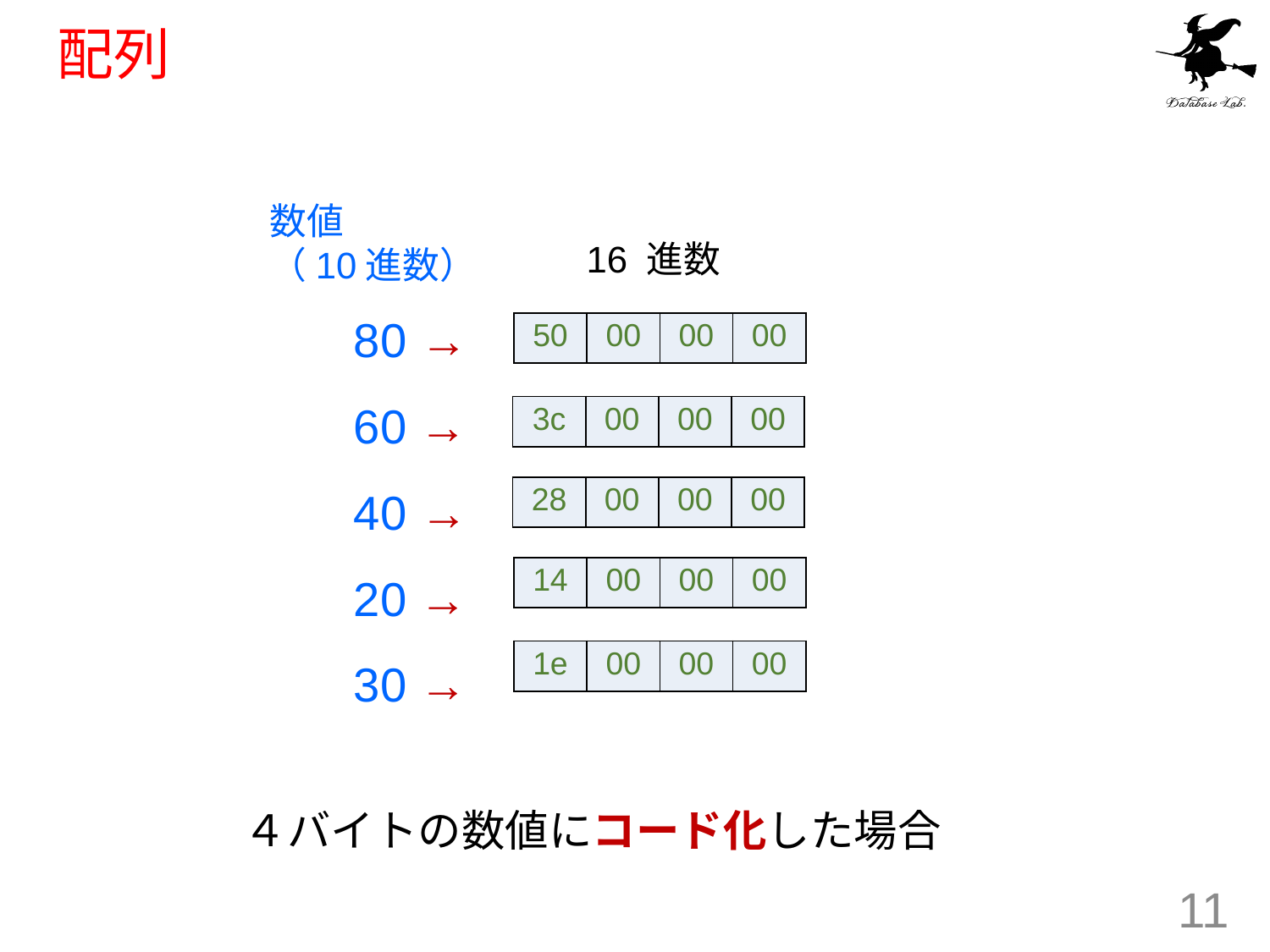

# 配列
数値
（10進数）
16 進数
80 →
60 →
40 →
20 →
30 →

| 50 | 00 | 00 | 00 |
| --- | --- | --- | --- |
| 3c | 00 | 00 | 00 |
| --- | --- | --- | --- |
| 28 | 00 | 00 | 00 |
| --- | --- | --- | --- |
| 14 | 00 | 00 | 00 |
| --- | --- | --- | --- |
| 1e | 00 | 00 | 00 |
| --- | --- | --- | --- |
４バイトの数値にコード化した場合
11